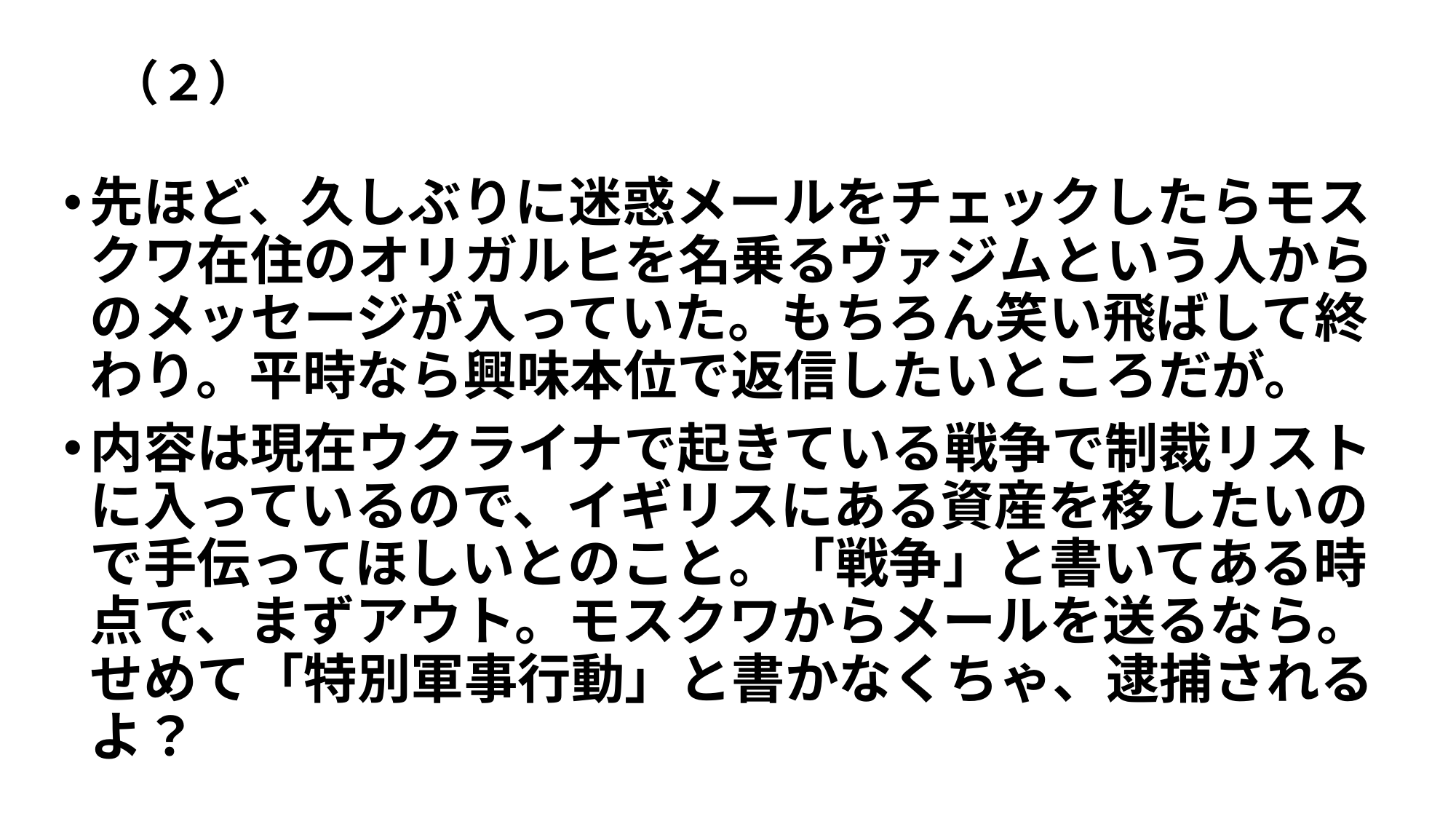

# （２）
先ほど、久しぶりに迷惑メールをチェックしたらモスクワ在住のオリガルヒを名乗るヴァジムという人からのメッセージが入っていた。もちろん笑い飛ばして終わり。平時なら興味本位で返信したいところだが。
内容は現在ウクライナで起きている戦争で制裁リストに入っているので、イギリスにある資産を移したいので手伝ってほしいとのこと。「戦争」と書いてある時点で、まずアウト。モスクワからメールを送るなら。せめて「特別軍事行動」と書かなくちゃ、逮捕されるよ？